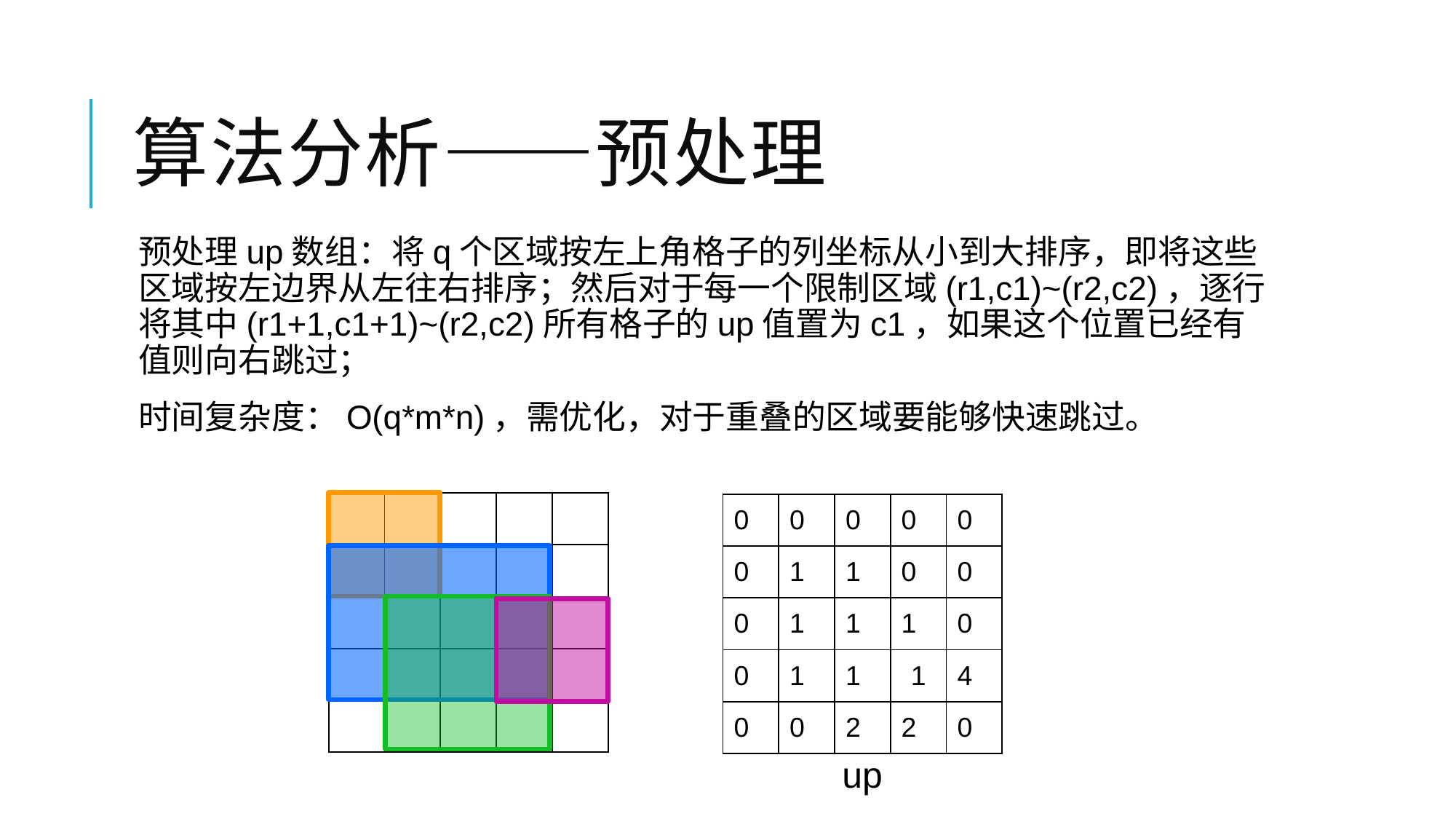

# 算法分析——预处理
预处理up数组：将q个区域按左上角格子的列坐标从小到大排序，即将这些区域按左边界从左往右排序；然后对于每一个限制区域(r1,c1)~(r2,c2)，逐行将其中(r1+1,c1+1)~(r2,c2)所有格子的up值置为c1，如果这个位置已经有值则向右跳过；
时间复杂度：O(q*m*n)，需优化，对于重叠的区域要能够快速跳过。
|  |  |  |  |  |
| --- | --- | --- | --- | --- |
|  |  |  |  |  |
|  |  |  |  |  |
|  |  |  |  |  |
|  |  |  |  |  |

| 0 | 0 | 0 | 0 | 0 |
| --- | --- | --- | --- | --- |
| 0 | 1 | 1 | 0 | 0 |
| 0 | 1 | 1 | 1 | 0 |
| 0 | 1 | 1 | 1 | 4 |
| 0 | 0 | 2 | 2 | 0 |

up